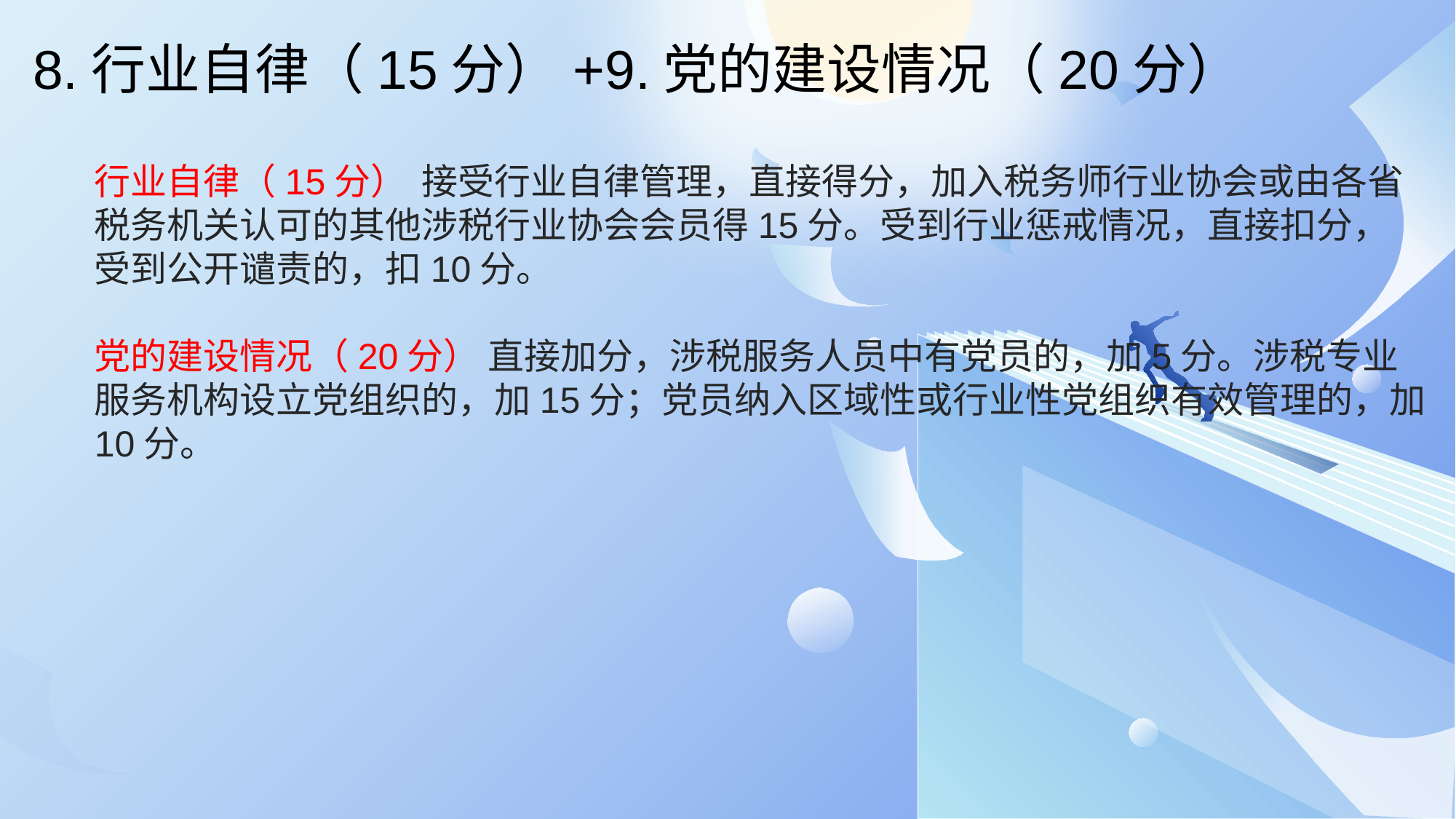

8.行业自律（15分）+9.党的建设情况（20分）
行业自律（15分）	接受行业自律管理，直接得分，加入税务师行业协会或由各省税务机关认可的其他涉税行业协会会员得15分。受到行业惩戒情况，直接扣分，
受到公开谴责的，扣10分。
党的建设情况（20分） 直接加分，涉税服务人员中有党员的，加5分。涉税专业服务机构设立党组织的，加15分；党员纳入区域性或行业性党组织有效管理的，加10分。